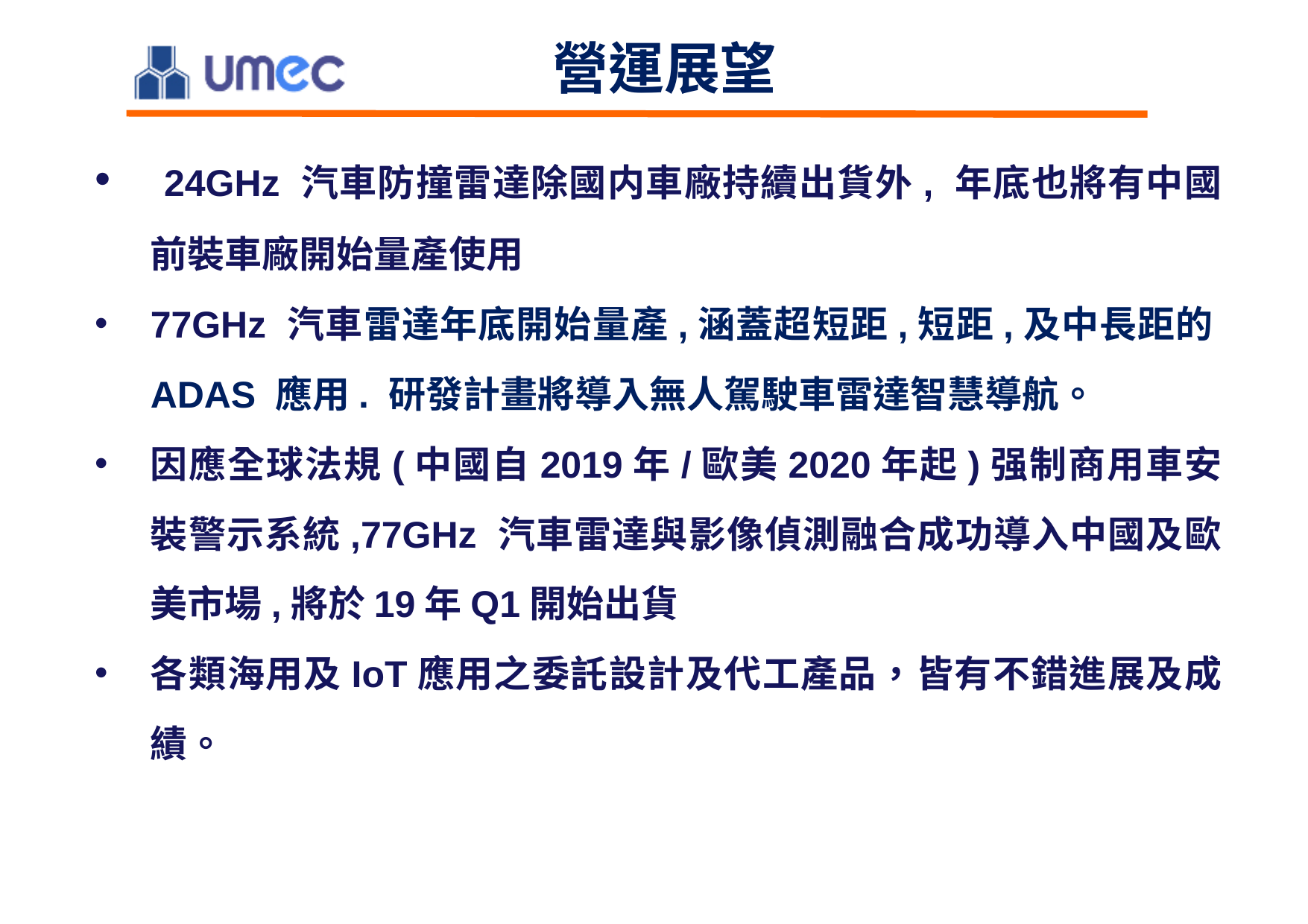

營運展望

 24GHz 汽車防撞雷達除國内車廠持續出貨外, 年底也將有中國前裝車廠開始量產使用
77GHz 汽車雷達年底開始量產,涵蓋超短距,短距,及中長距的ADAS 應用. 研發計畫將導入無人駕駛車雷達智慧導航。
因應全球法規(中國自2019年/歐美2020年起)强制商用車安裝警示系統,77GHz 汽車雷達與影像偵測融合成功導入中國及歐美市場,將於19年Q1開始出貨
各類海用及IoT應用之委託設計及代工產品，皆有不錯進展及成績。